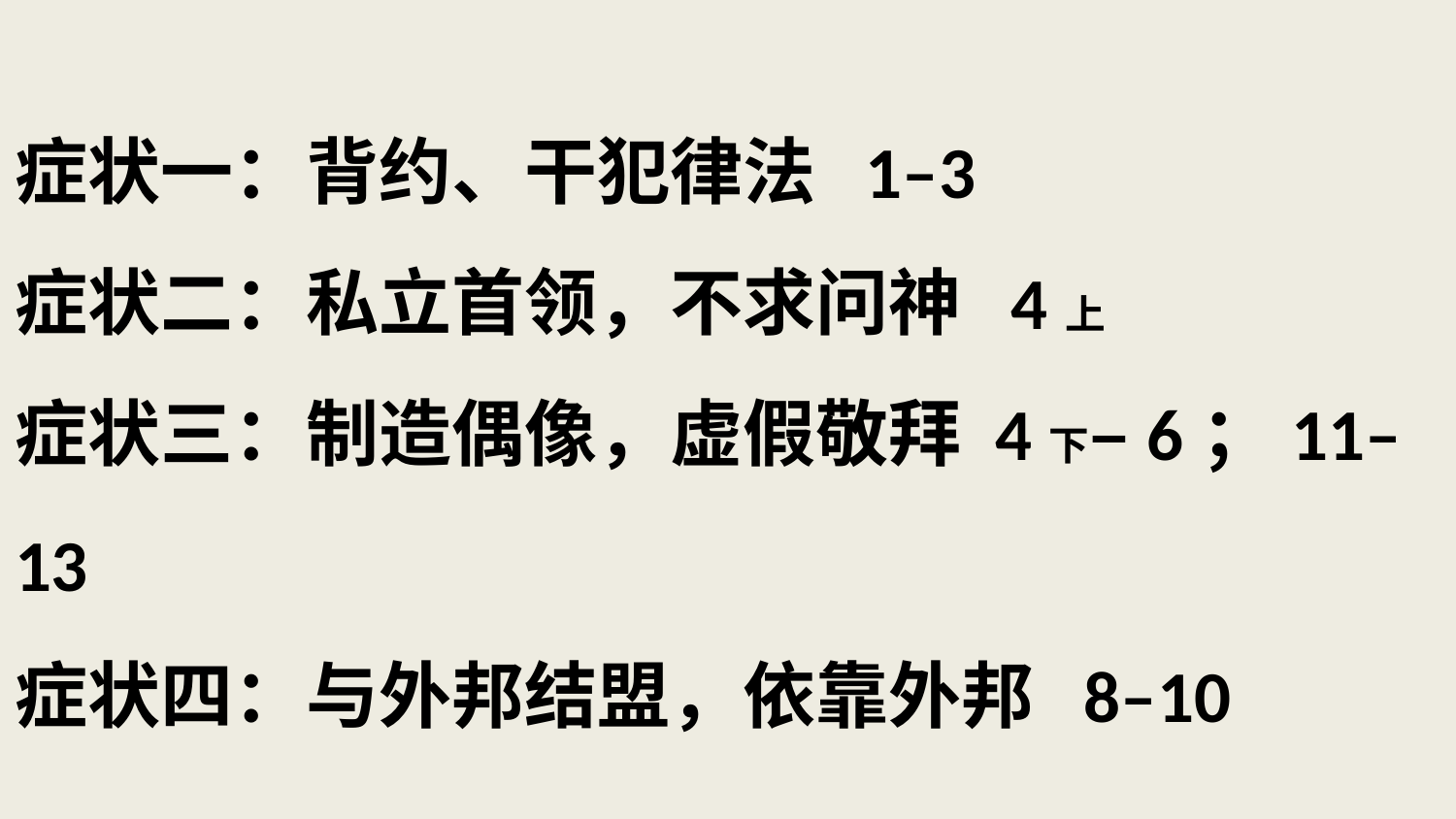

# 症状一：背约、干犯律法  1–3 症状二：私立首领，不求问神  4上 症状三：制造偶像，虚假敬拜 4下–6；11–13 症状四：与外邦结盟，依靠外邦  8–10